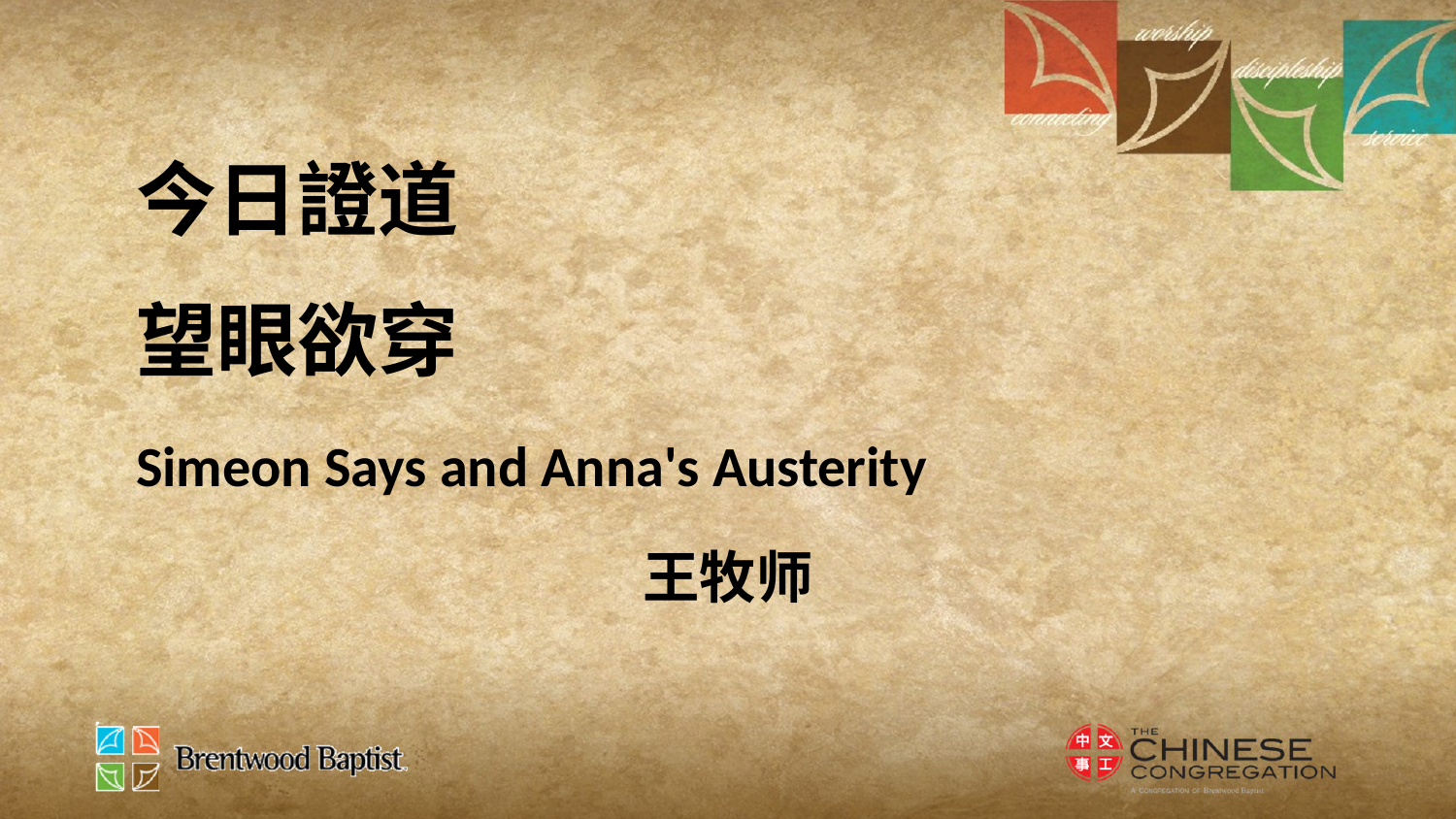

今日證道

望眼欲穿

Simeon Says and Anna's Austerity

王牧师